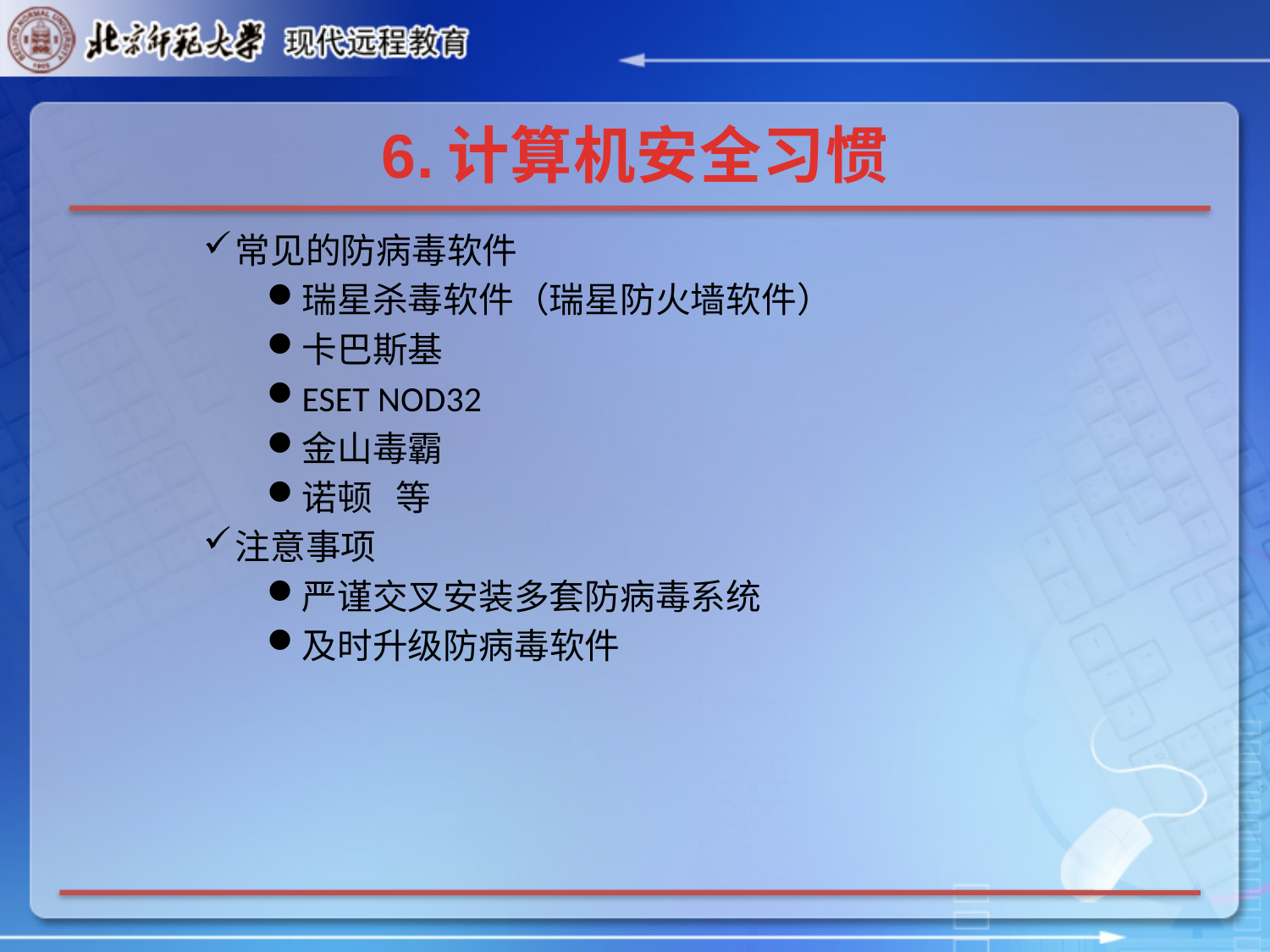

# 6.计算机安全习惯
常见的防病毒软件
瑞星杀毒软件（瑞星防火墙软件）
卡巴斯基
ESET NOD32
金山毒霸
诺顿   等
注意事项
严谨交叉安装多套防病毒系统
及时升级防病毒软件